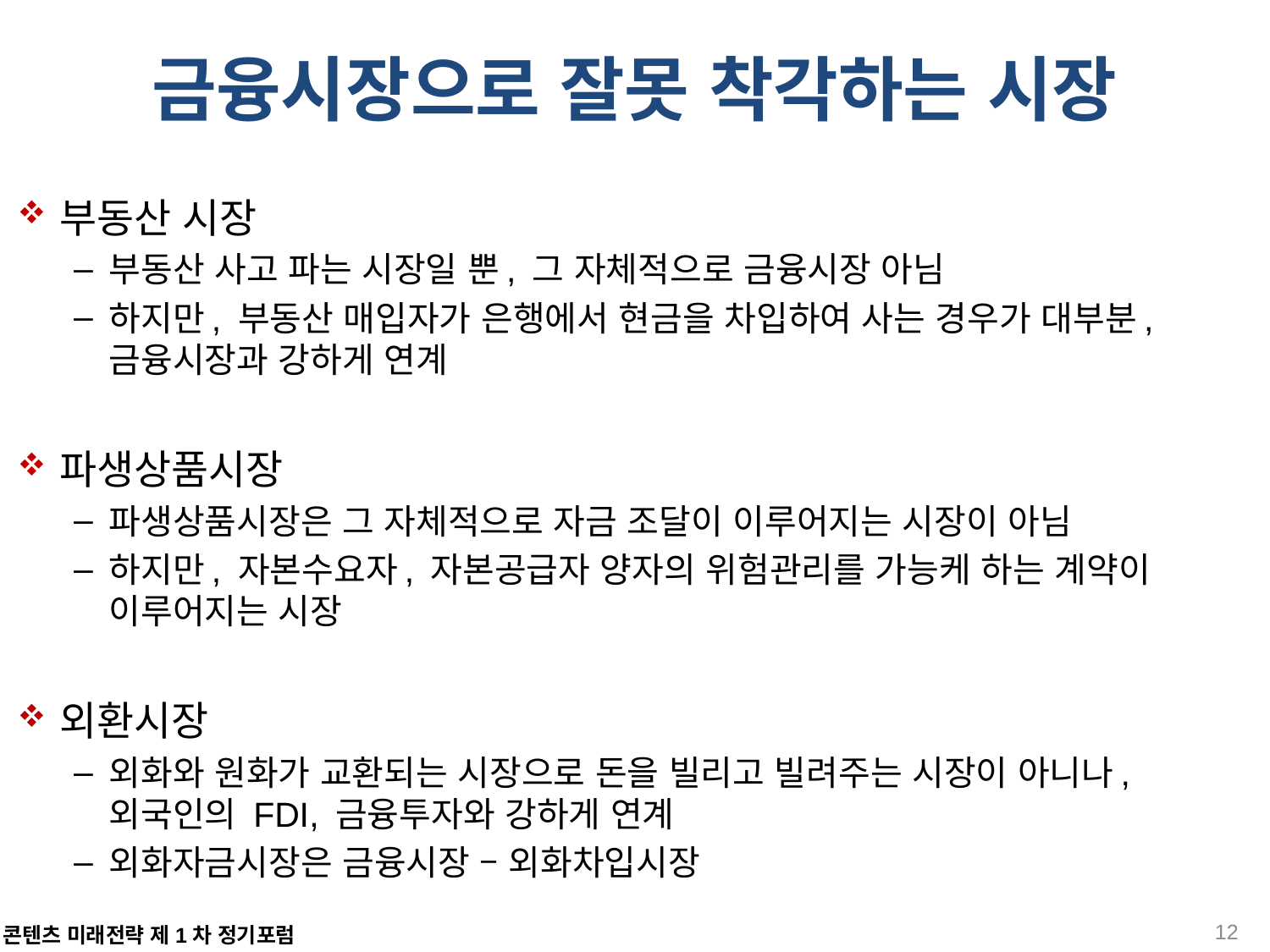

# 금융시장으로 잘못 착각하는 시장
부동산 시장
부동산 사고 파는 시장일 뿐, 그 자체적으로 금융시장 아님
하지만, 부동산 매입자가 은행에서 현금을 차입하여 사는 경우가 대부분, 금융시장과 강하게 연계

파생상품시장
파생상품시장은 그 자체적으로 자금 조달이 이루어지는 시장이 아님
하지만, 자본수요자, 자본공급자 양자의 위험관리를 가능케 하는 계약이 이루어지는 시장

외환시장
외화와 원화가 교환되는 시장으로 돈을 빌리고 빌려주는 시장이 아니나, 외국인의 FDI, 금융투자와 강하게 연계
외화자금시장은 금융시장 – 외화차입시장
12